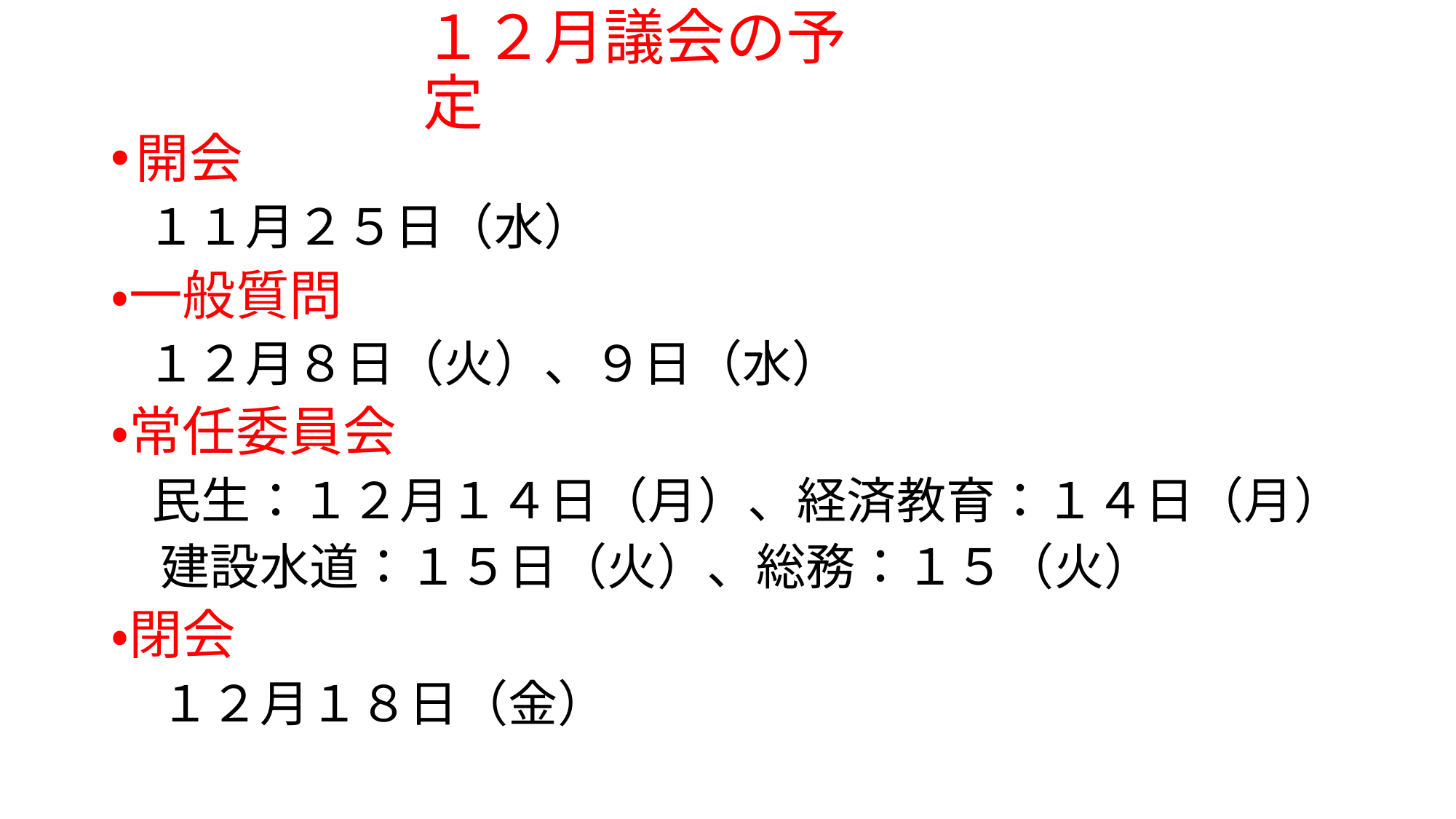

# １２月議会の予定
開会
　１１月２５日（水）
・一般質問
　１２月８日（火）、９日（水）
・常任委員会
　民生：１２月１４日（月）、経済教育：１４日（月）
　建設水道：１５日（火）、総務：１５（火）
・閉会
　１２月１８日（金）